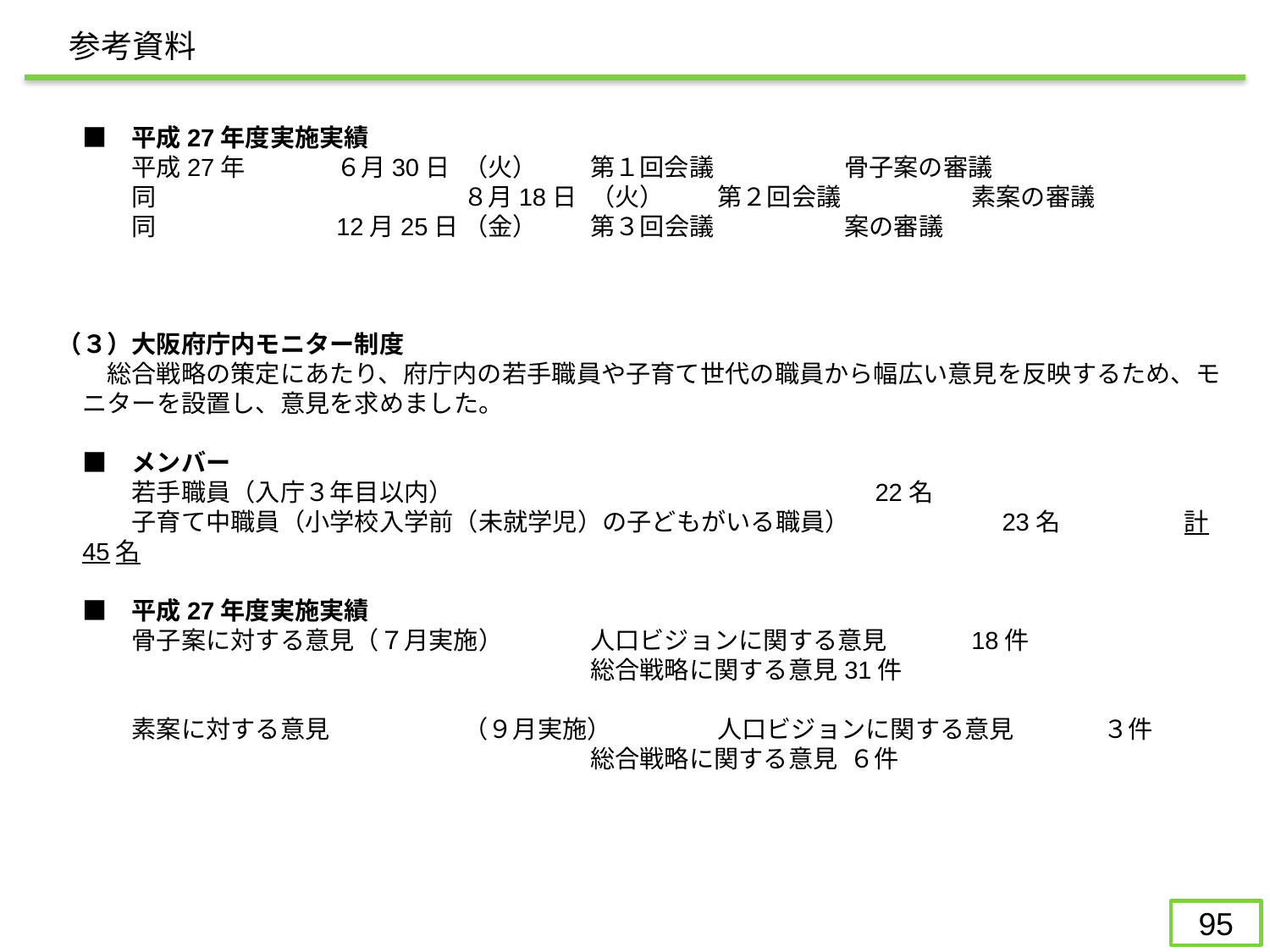

参考資料

　■　平成27年度実施実績
　　　平成27年	６月30日	（火）	第１回会議		骨子案の審議
　　　同　　　　		８月18日	（火）	第２回会議		素案の審議
　　　同　　　　	12月25日	（金）	第３回会議		案の審議

（３）大阪府庁内モニター制度
　　総合戦略の策定にあたり、府庁内の若手職員や子育て世代の職員から幅広い意見を反映するため、モニターを設置し、意見を求めました。

　■　メンバー
　　　若手職員（入庁３年目以内）				　22名
　　　子育て中職員（小学校入学前（未就学児）の子どもがいる職員）	　23名　　　　　計45名

　■　平成27年度実施実績
　　　骨子案に対する意見（７月実施）	人口ビジョンに関する意見	18件
					総合戦略に関する意見	31件

　　　素案に対する意見　	（９月実施）	人口ビジョンに関する意見	 ３件
					総合戦略に関する意見	 ６件
95